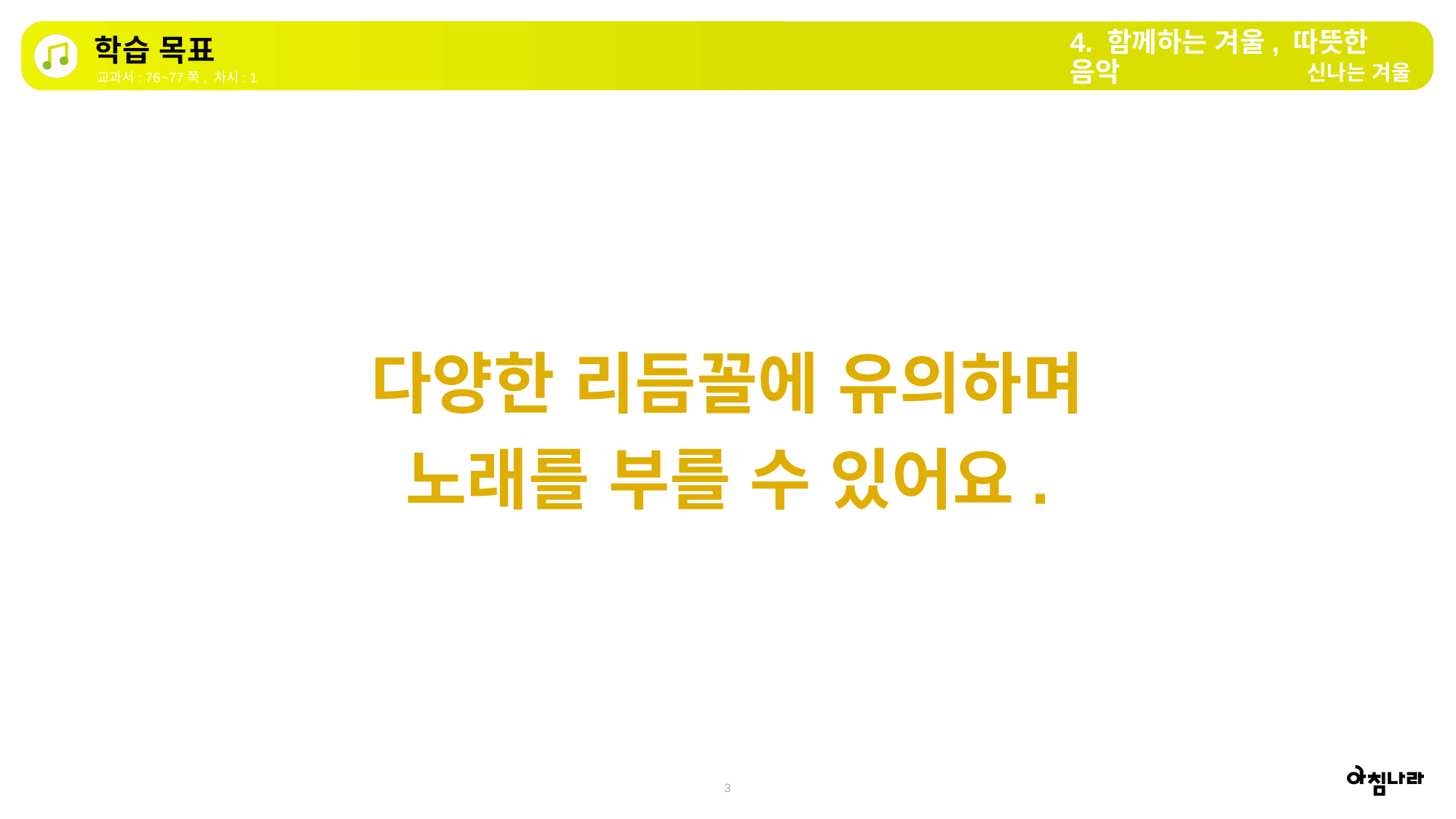

4. 함께하는 겨울, 따뜻한 음악
학습 목표
신나는 겨울
교과서: 76~77쪽, 차시: 1
다양한 리듬꼴에 유의하며 노래를 부를 수 있어요.
3